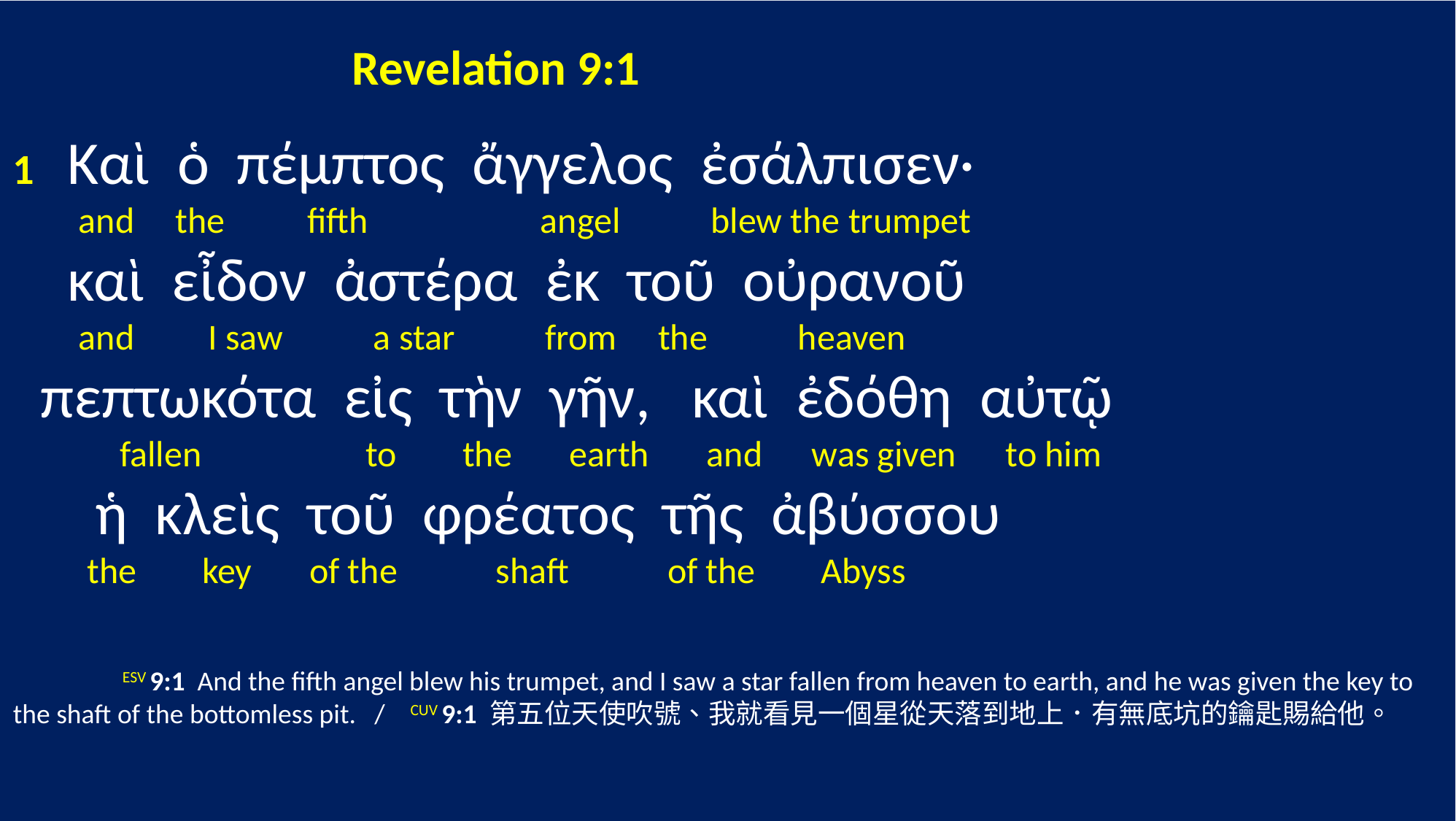

Revelation 9:1

1   Καὶ  ὁ  πέμπτος  ἄγγελος  ἐσάλπισεν·
        and     the          fifth                     angel           blew the trumpet
    καὶ  εἶδον  ἀστέρα  ἐκ  τοῦ  οὐρανοῦ
        and         I saw           a star           from     the           heaven
  πεπτωκότα  εἰς  τὴν  γῆν,   καὶ  ἐδόθη  αὐτῷ
             fallen                    to        the       earth       and      was given      to him
      ἡ  κλεὶς  τοῦ  φρέατος  τῆς  ἀβύσσου
         the        key       of the            shaft            of the        Abyss

	ESV 9:1  And the fifth angel blew his trumpet, and I saw a star fallen from heaven to earth, and he was given the key to the shaft of the bottomless pit.   /    CUV 9:1 第五位天使吹號、我就看見一個星從天落到地上．有無底坑的鑰匙賜給他。